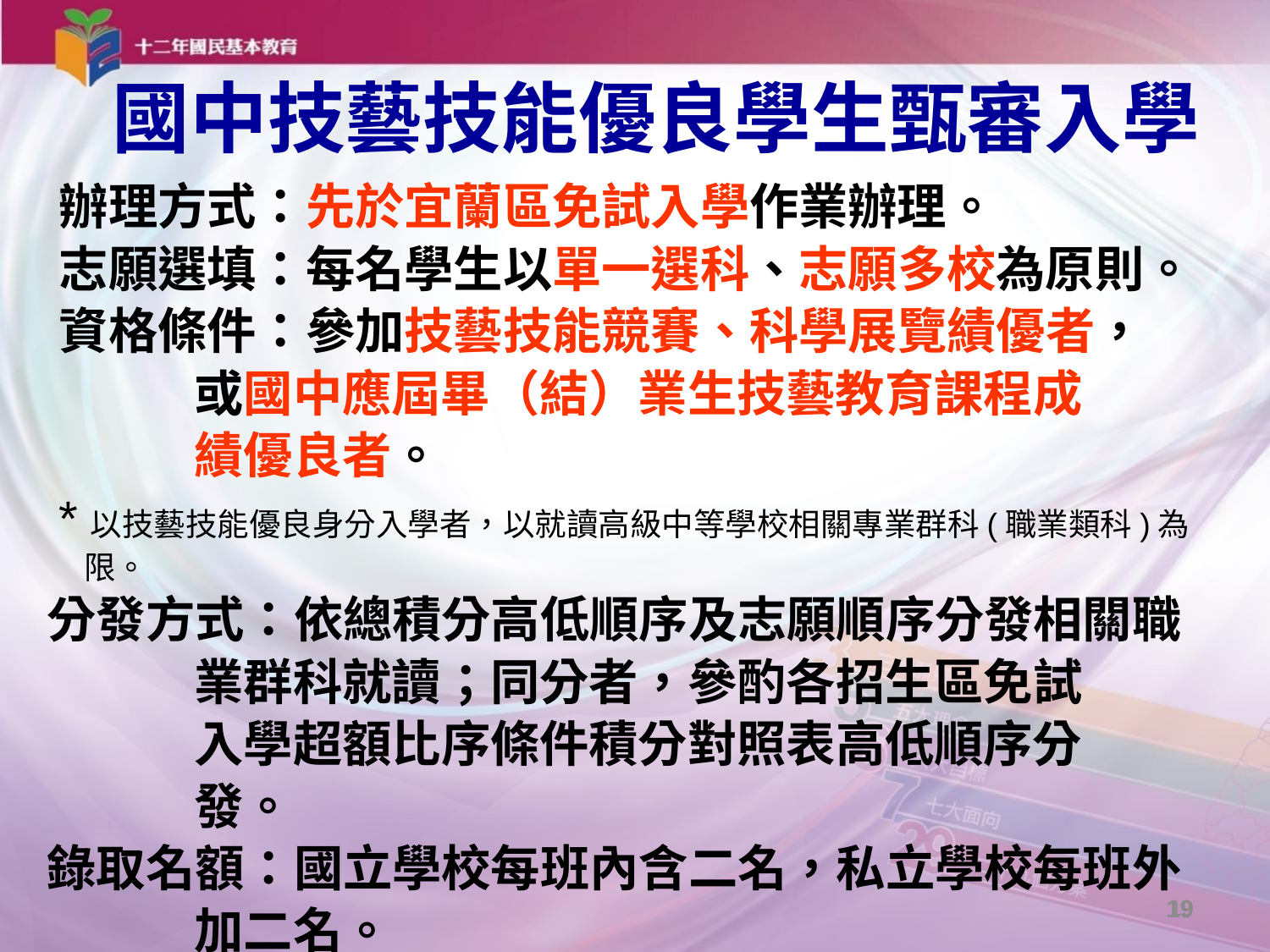

國中技藝技能優良學生甄審入學
辦理方式：先於宜蘭區免試入學作業辦理。
志願選填：每名學生以單一選科、志願多校為原則。
資格條件：參加技藝技能競賽、科學展覽績優者，
           或國中應屆畢（結）業生技藝教育課程成
           績優良者。
*以技藝技能優良身分入學者，以就讀高級中等學校相關專業群科(職業類科)為限。
分發方式：依總積分高低順序及志願順序分發相關職
           業群科就讀；同分者，參酌各招生區免試
           入學超額比序條件積分對照表高低順序分
           發。
錄取名額：國立學校每班內含二名，私立學校每班外
           加二名。
19
19